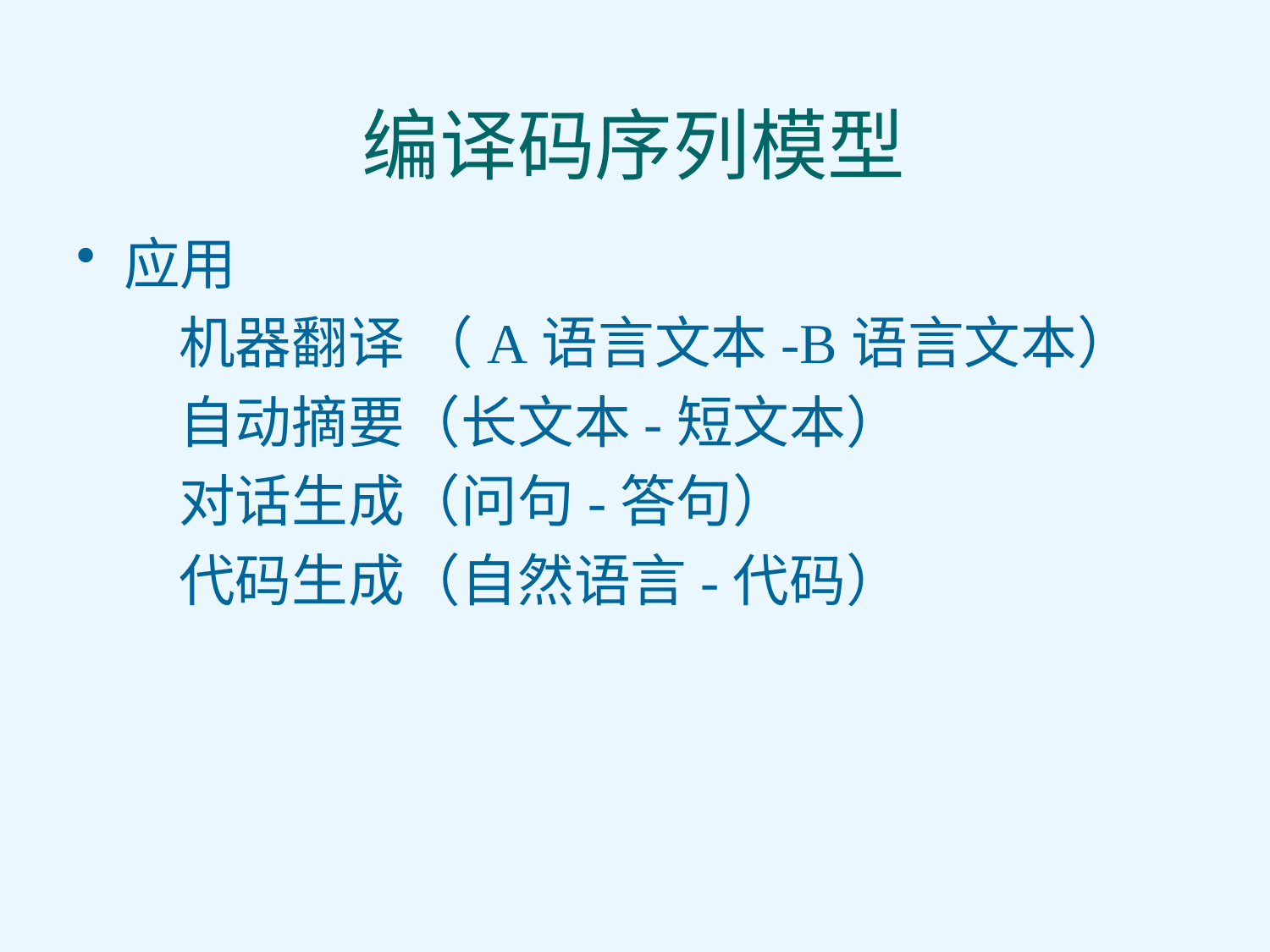

# 编译码序列模型
应用
       机器翻译 （A语言文本-B语言文本）
       自动摘要（长文本-短文本）
       对话生成（问句-答句）
       代码生成（自然语言-代码）